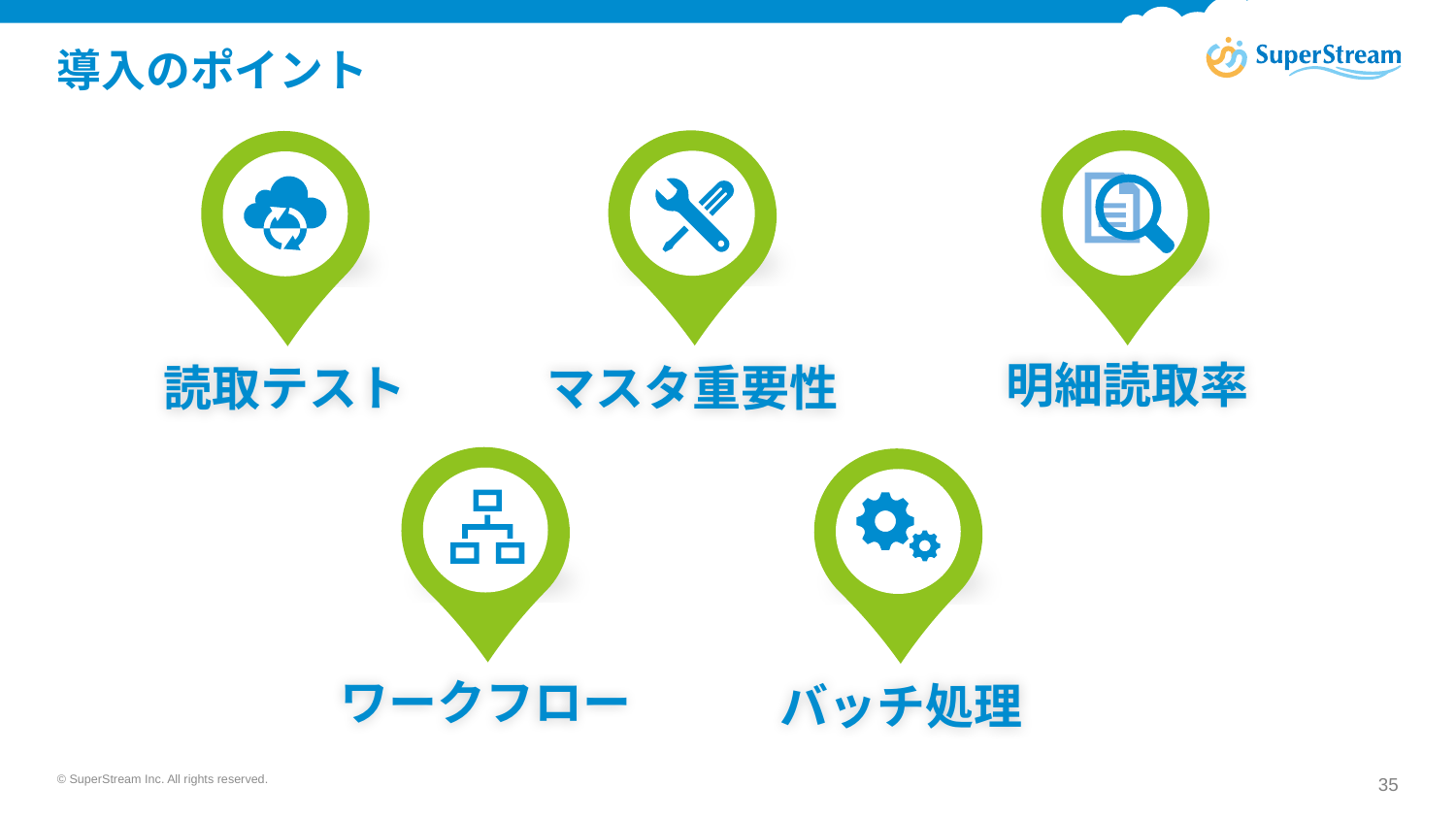

# 導入のポイント

明細読取率
読取テスト
マスタ重要性

ワークフロー
バッチ処理
© SuperStream Inc. All rights reserved.
35